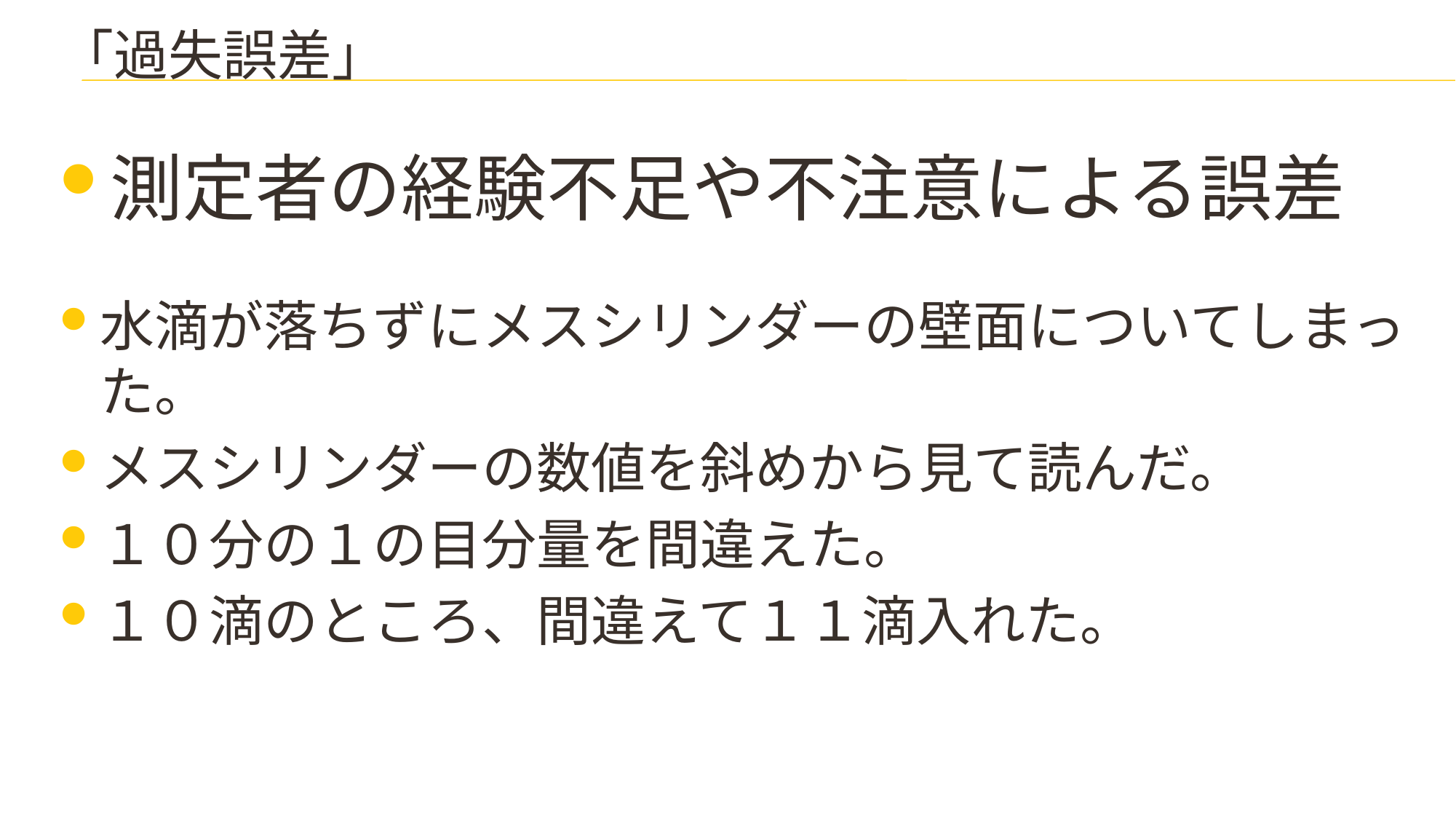

# 「過失誤差」
測定者の経験不足や不注意による誤差

水滴が落ちずにメスシリンダーの壁面についてしまった。
メスシリンダーの数値を斜めから見て読んだ。
１０分の１の目分量を間違えた。
１０滴のところ、間違えて１１滴入れた。